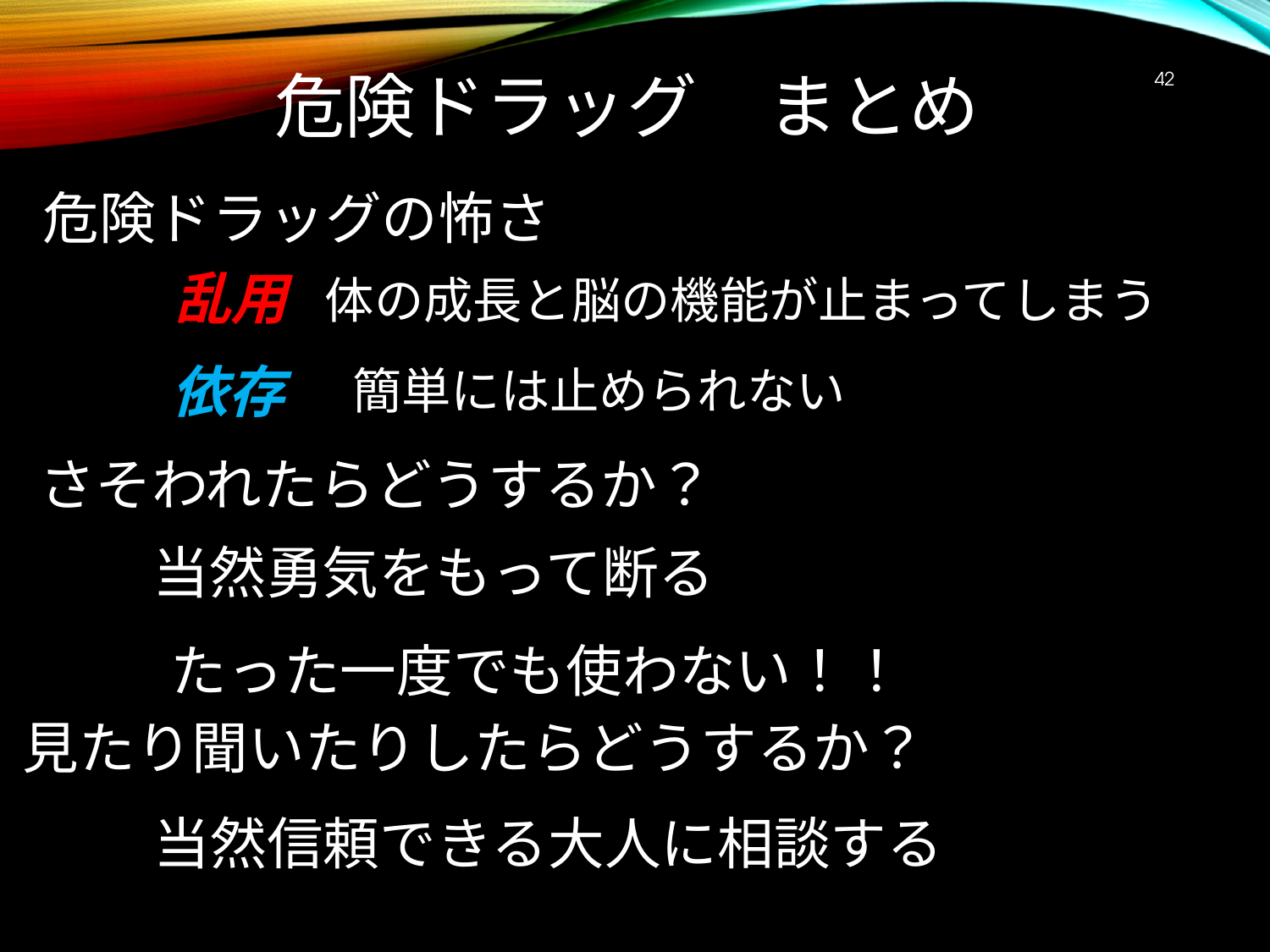

42
# 危険ドラッグ　まとめ
危険ドラッグの怖さ
乱用
体の成長と脳の機能が止まってしまう
依存
簡単には止められない
さそわれたらどうするか？
当然勇気をもって断る
たった一度でも使わない！！
見たり聞いたりしたらどうするか？
当然信頼できる大人に相談する